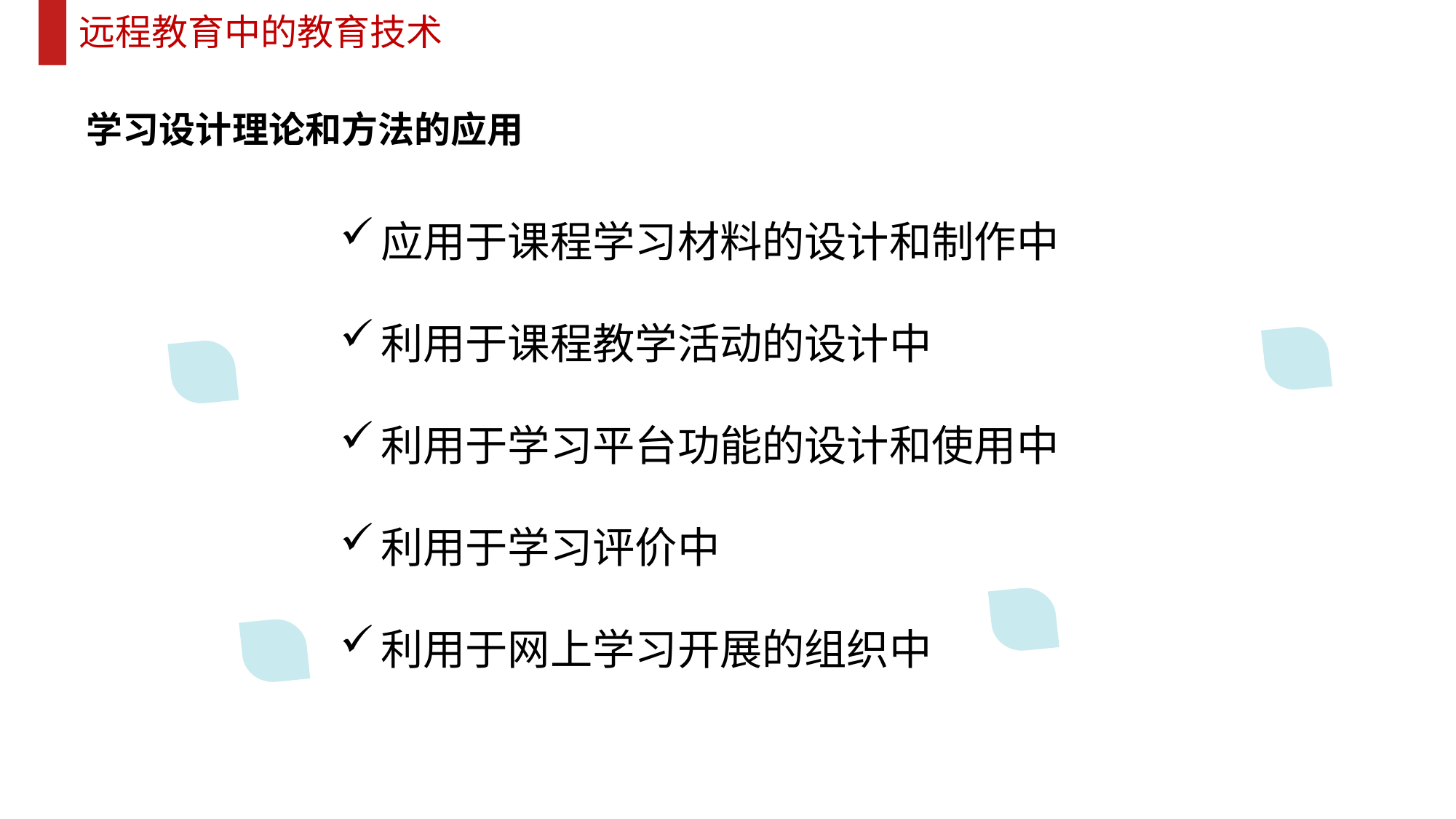

远程教育中的教育技术
学习设计理论和方法的应用
应用于课程学习材料的设计和制作中
利用于课程教学活动的设计中
利用于学习平台功能的设计和使用中
利用于学习评价中
利用于网上学习开展的组织中